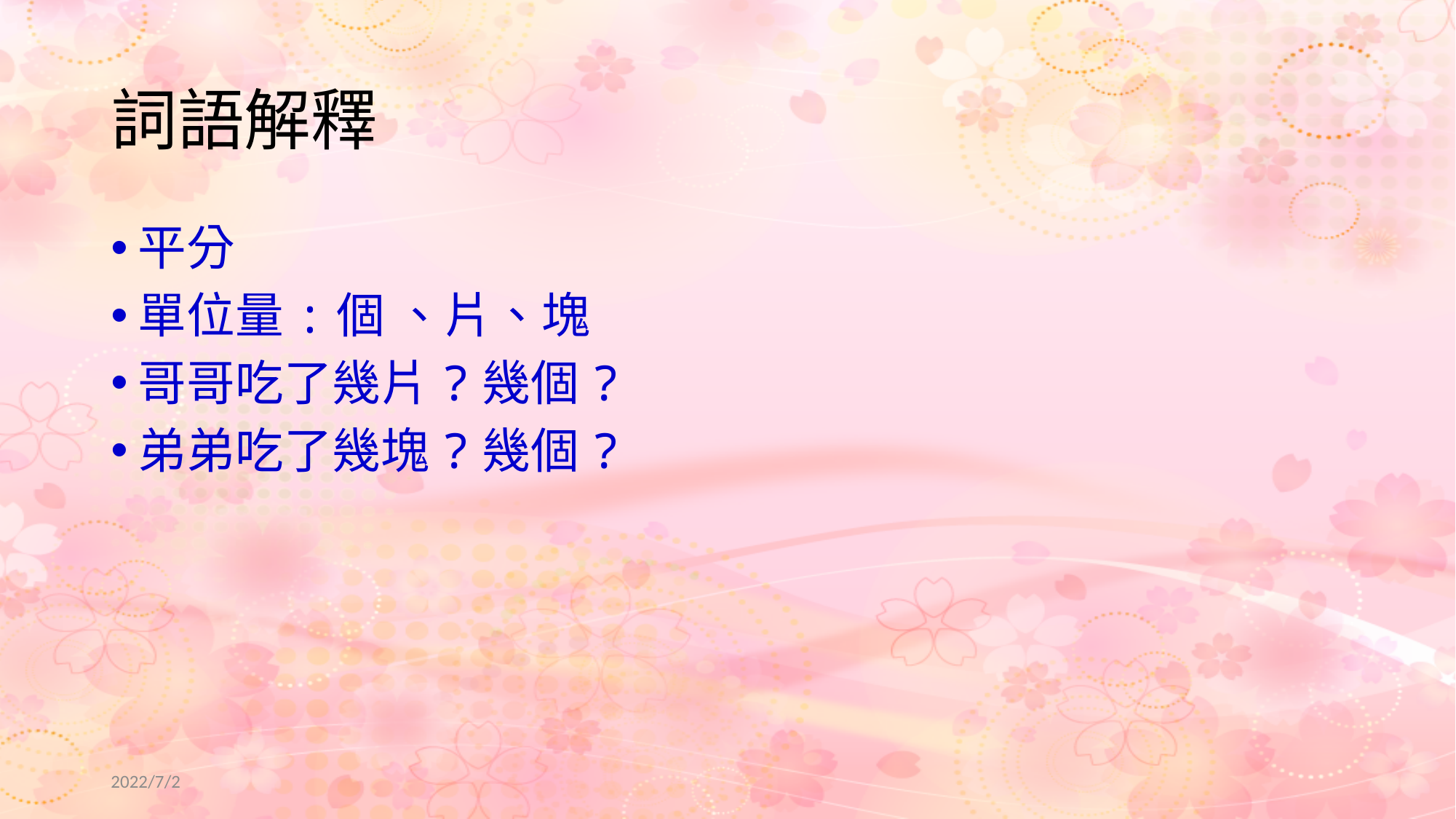

# 詞語解釋
平分
單位量:個 、片、塊
哥哥吃了幾片?幾個?
弟弟吃了幾塊?幾個?
2022/7/2